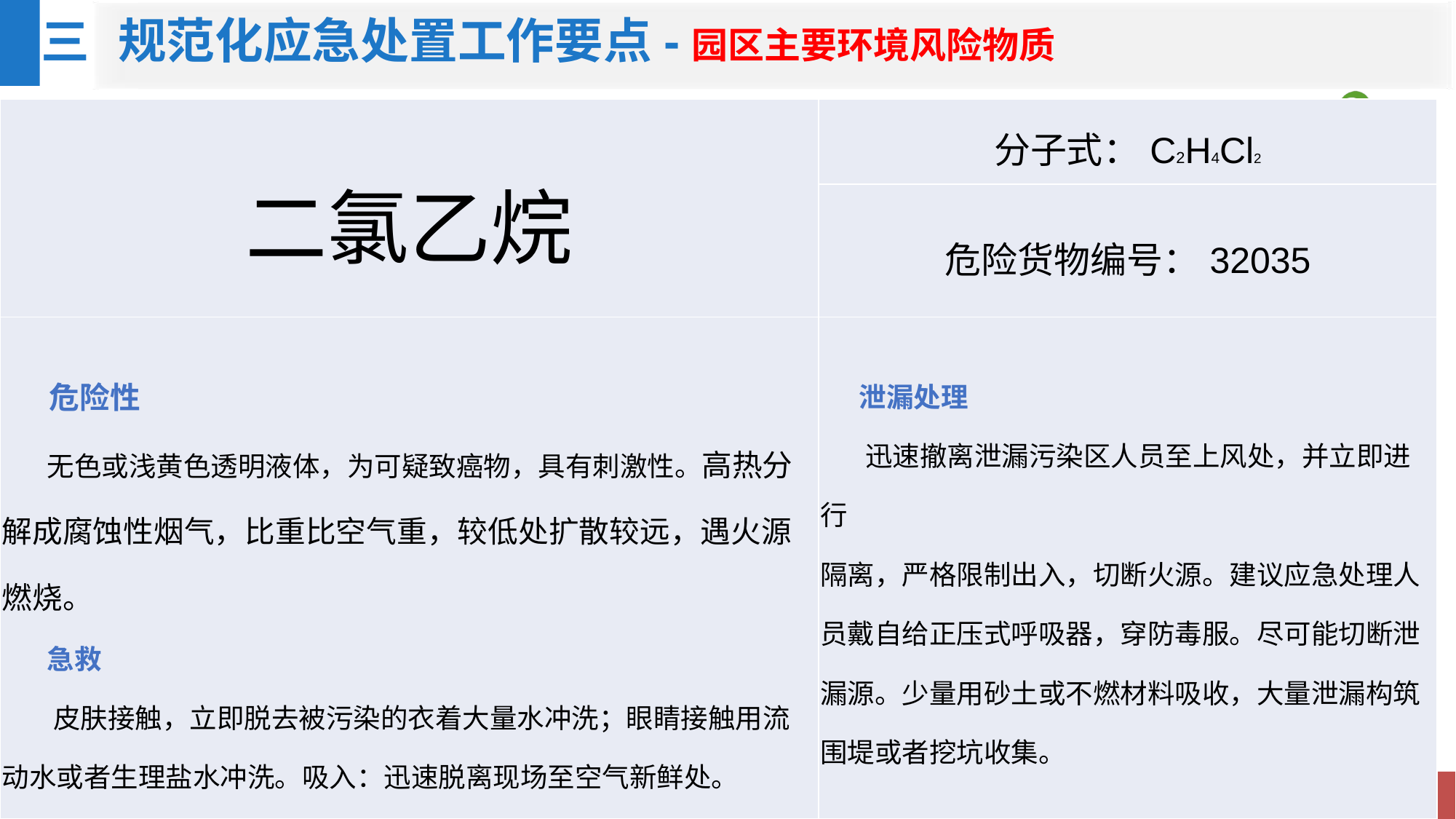

规范化应急处置工作要点-园区主要环境风险物质
三
| 二氯乙烷 | 分子式：C2H4Cl2 |
| --- | --- |
|  | 危险货物编号：32035 |
| 危险性 无色或浅黄色透明液体，为可疑致癌物，具有刺激性。高热分解成腐蚀性烟气，比重比空气重，较低处扩散较远，遇火源燃烧。 急救 皮肤接触，立即脱去被污染的衣着大量水冲洗；眼睛接触用流动水或者生理盐水冲洗。吸入：迅速脱离现场至空气新鲜处。 | 泄漏处理 迅速撤离泄漏污染区人员至上风处，并立即进行 隔离，严格限制出入，切断火源。建议应急处理人员戴自给正压式呼吸器，穿防毒服。尽可能切断泄漏源。少量用砂土或不燃材料吸收，大量泄漏构筑围堤或者挖坑收集。 |

42=